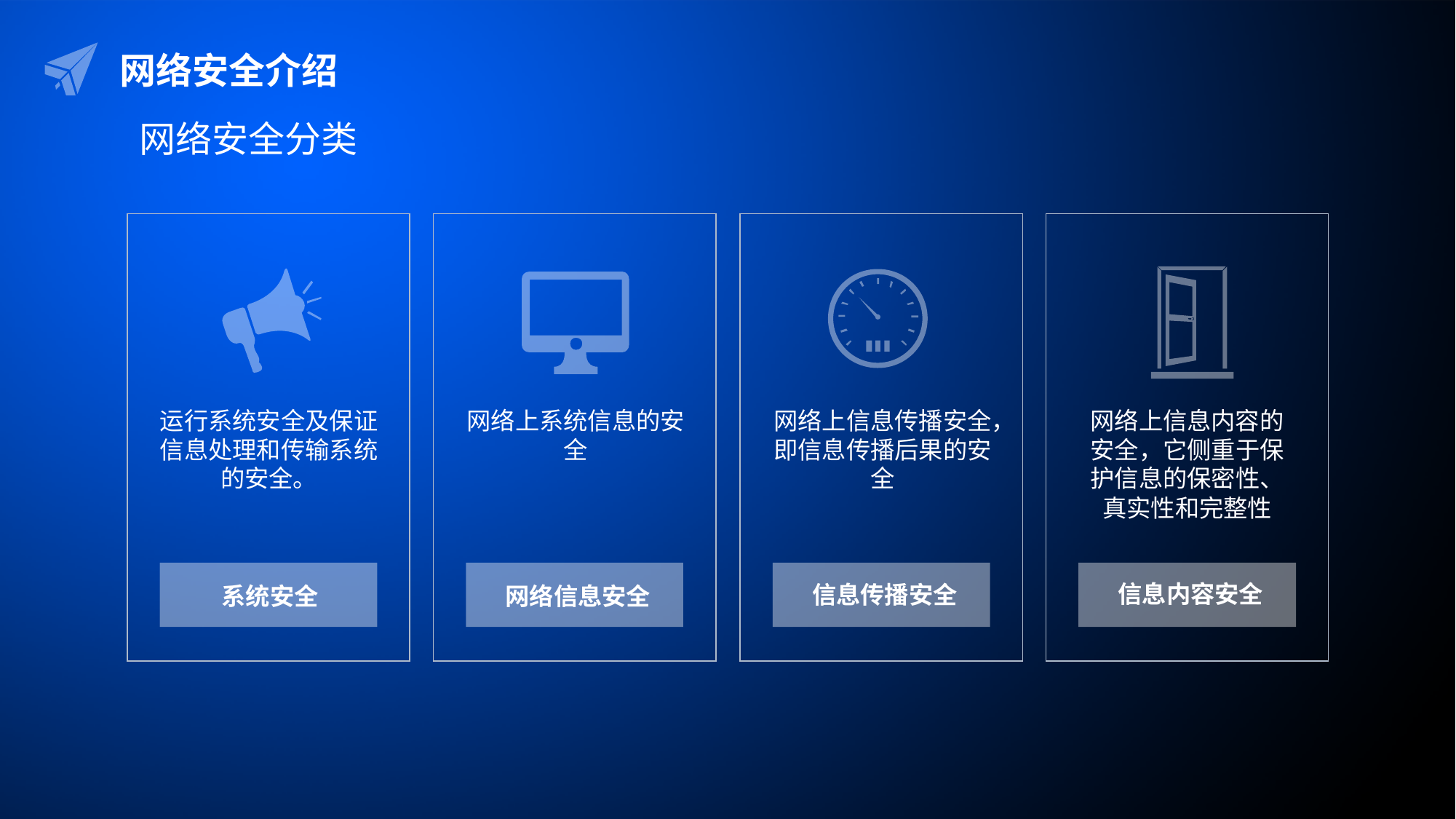

网络安全介绍

网络安全分类

运行系统安全及保证信息处理和传输系统的安全。
网络上系统信息的安全
网络上信息传播安全，即信息传播后果的安全
网络上信息内容的安全，它侧重于保护信息的保密性、真实性和完整性

信息内容安全
信息传播安全
网络信息安全
系统安全